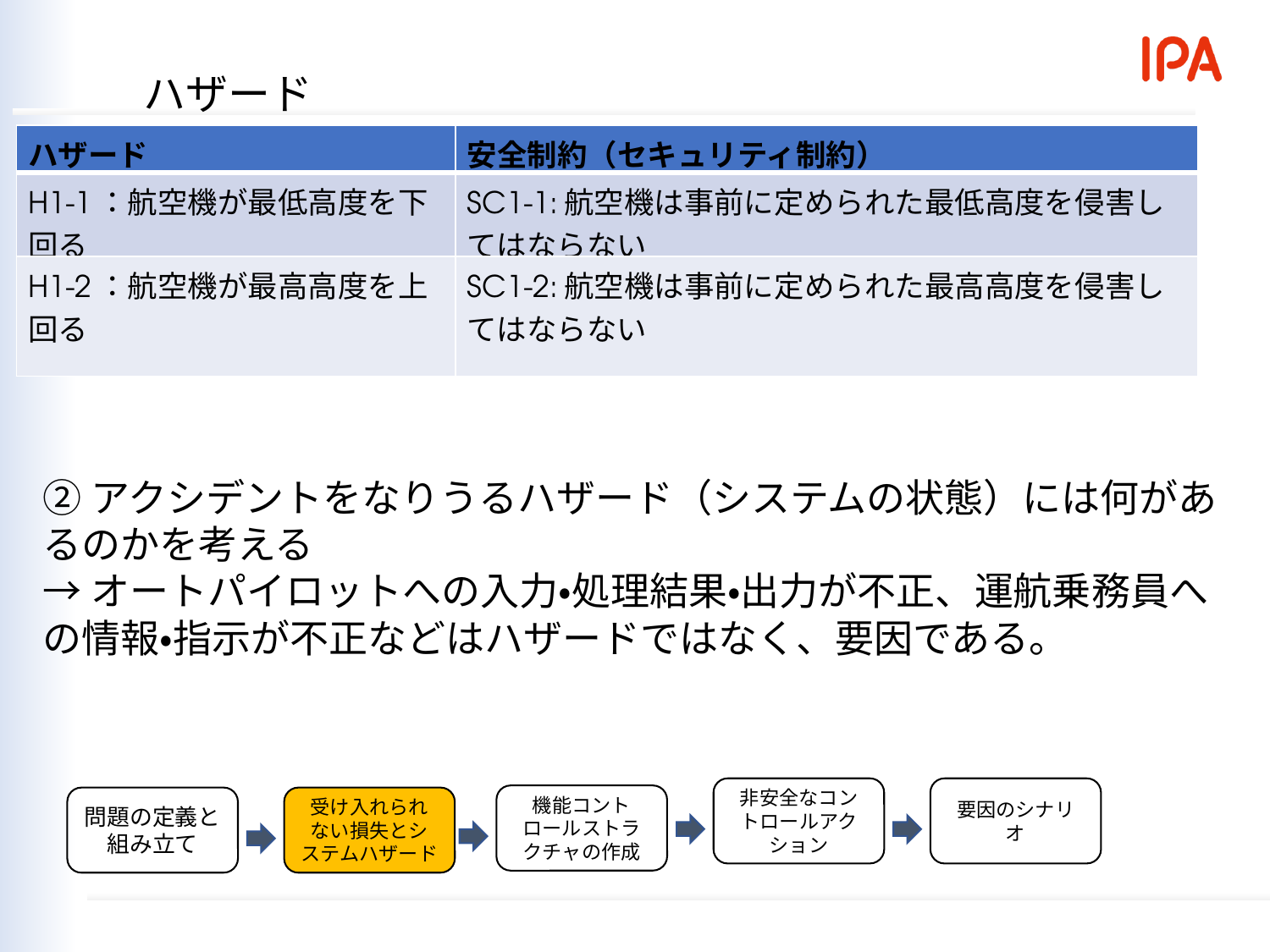

ハザード
| ハザード | 安全制約（セキュリティ制約） |
| --- | --- |
| H1-1：航空機が最低高度を下回る | SC1-1:航空機は事前に定められた最低高度を侵害してはならない |
| H1-2：航空機が最高高度を上回る | SC1-2:航空機は事前に定められた最高高度を侵害してはならない |

②アクシデントをなりうるハザード（システムの状態）には何があるのかを考える
→オートパイロットへの入力・処理結果・出力が不正、運航乗務員への情報・指示が不正などはハザードではなく、要因である。
非安全なコントロールアクション
要因のシナリオ
機能コントロールストラクチャの作成
問題の定義と組み立て
受け入れられない損失とシステムハザード